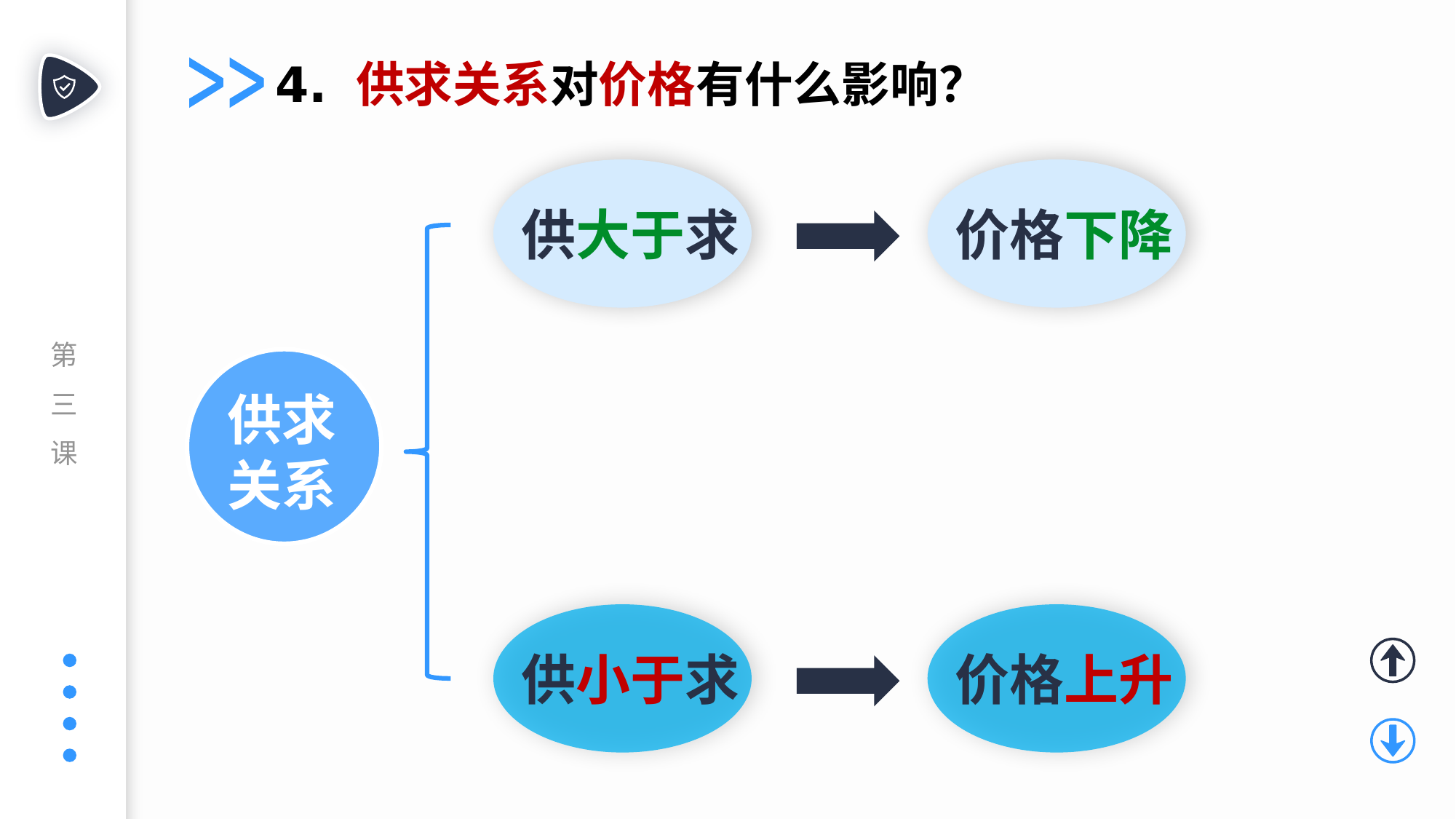

4. 供求关系对价格有什么影响？

供大于求

价格下降

供求关系

供小于求

价格上升